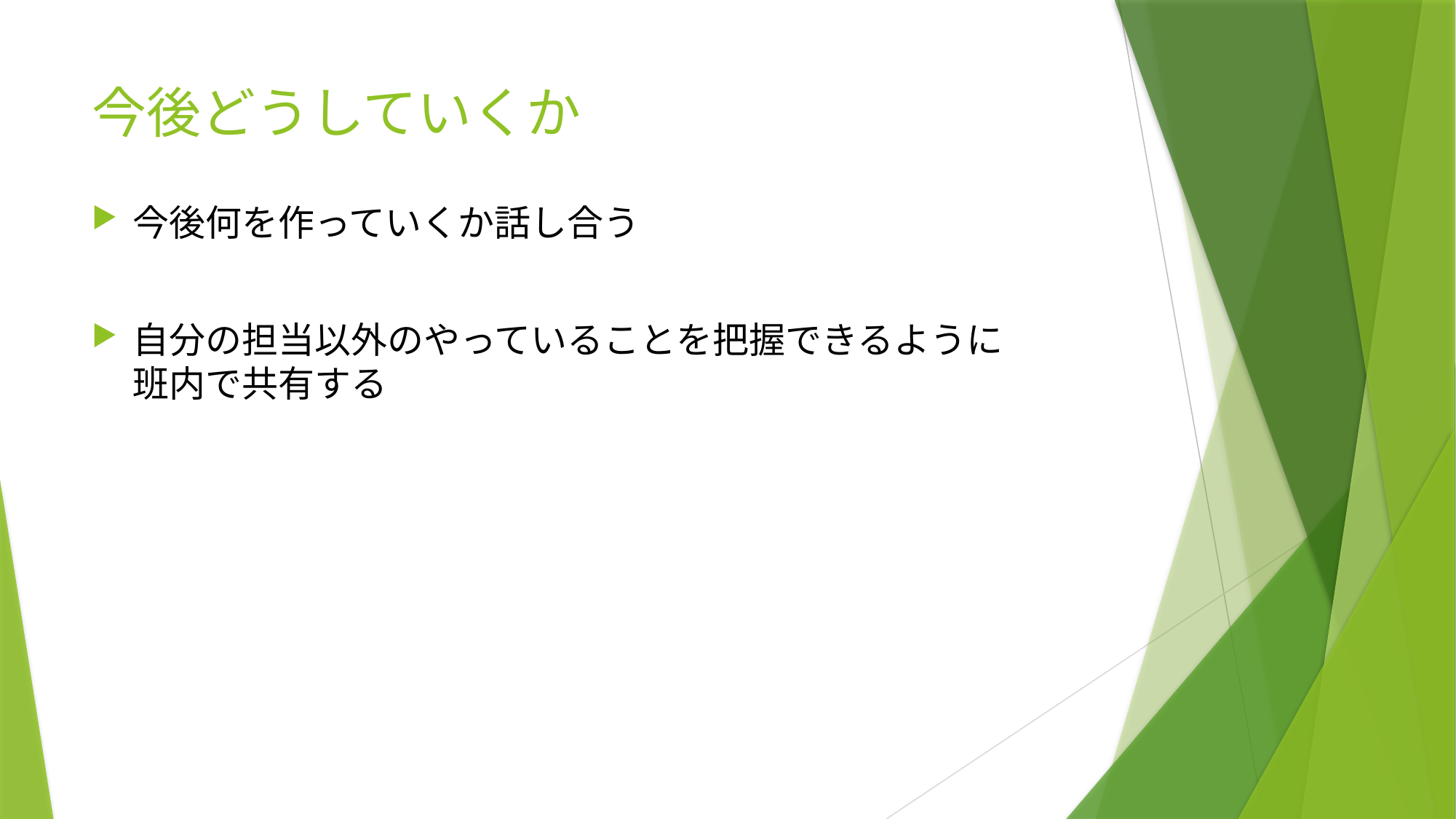

# 今後どうしていくか
今後何を作っていくか話し合う

自分の担当以外のやっていることを把握できるように班内で共有する